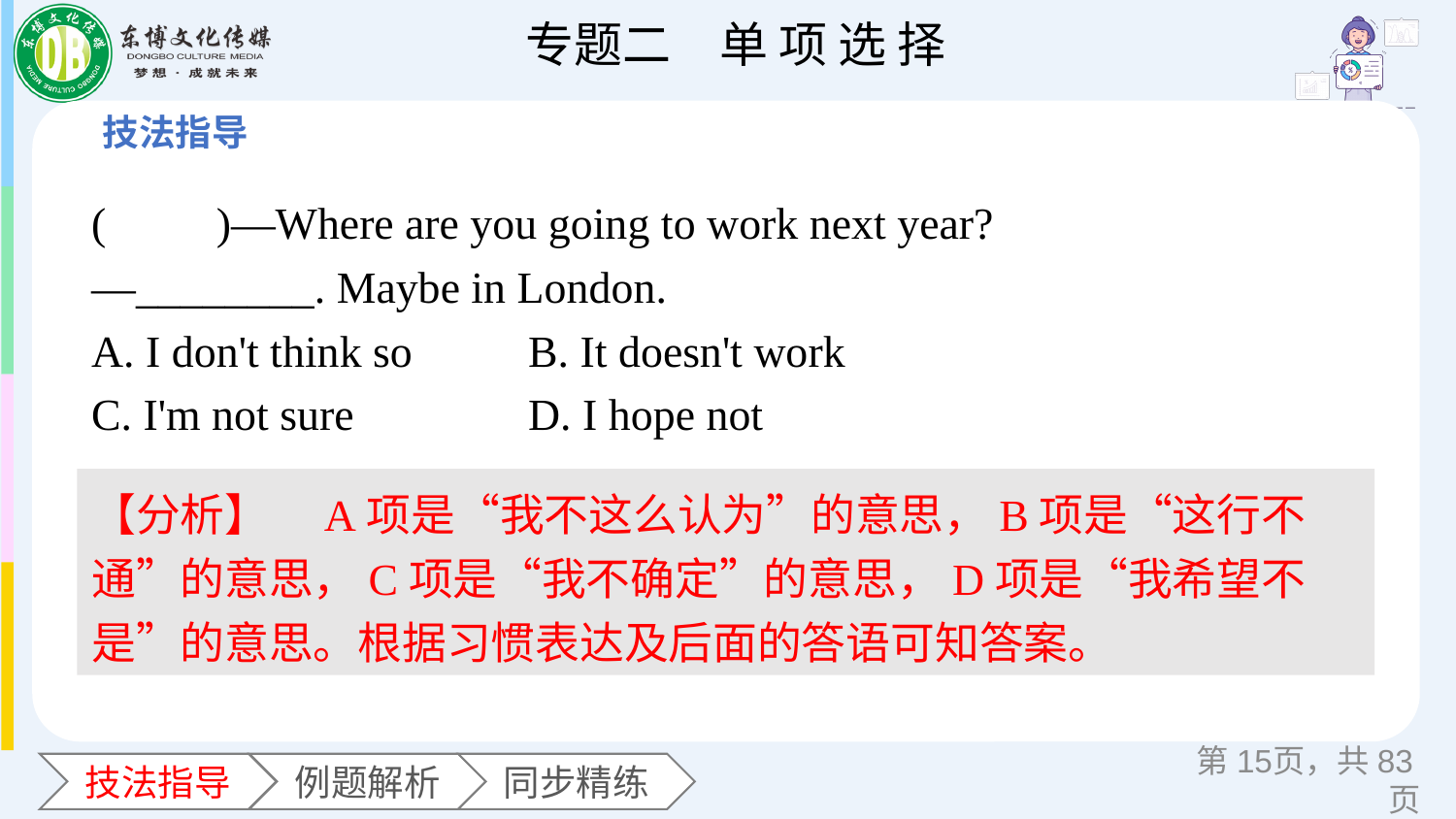

(　　)—Where are you going to work next year?
—________. Maybe in London.
A. I don't think so    	B. It doesn't work
C. I'm not sure    	D. I hope not
【分析】　A项是“我不这么认为”的意思，B项是“这行不通”的意思，C项是“我不确定”的意思，D项是“我希望不是”的意思。根据习惯表达及后面的答语可知答案。
第15页，共83页